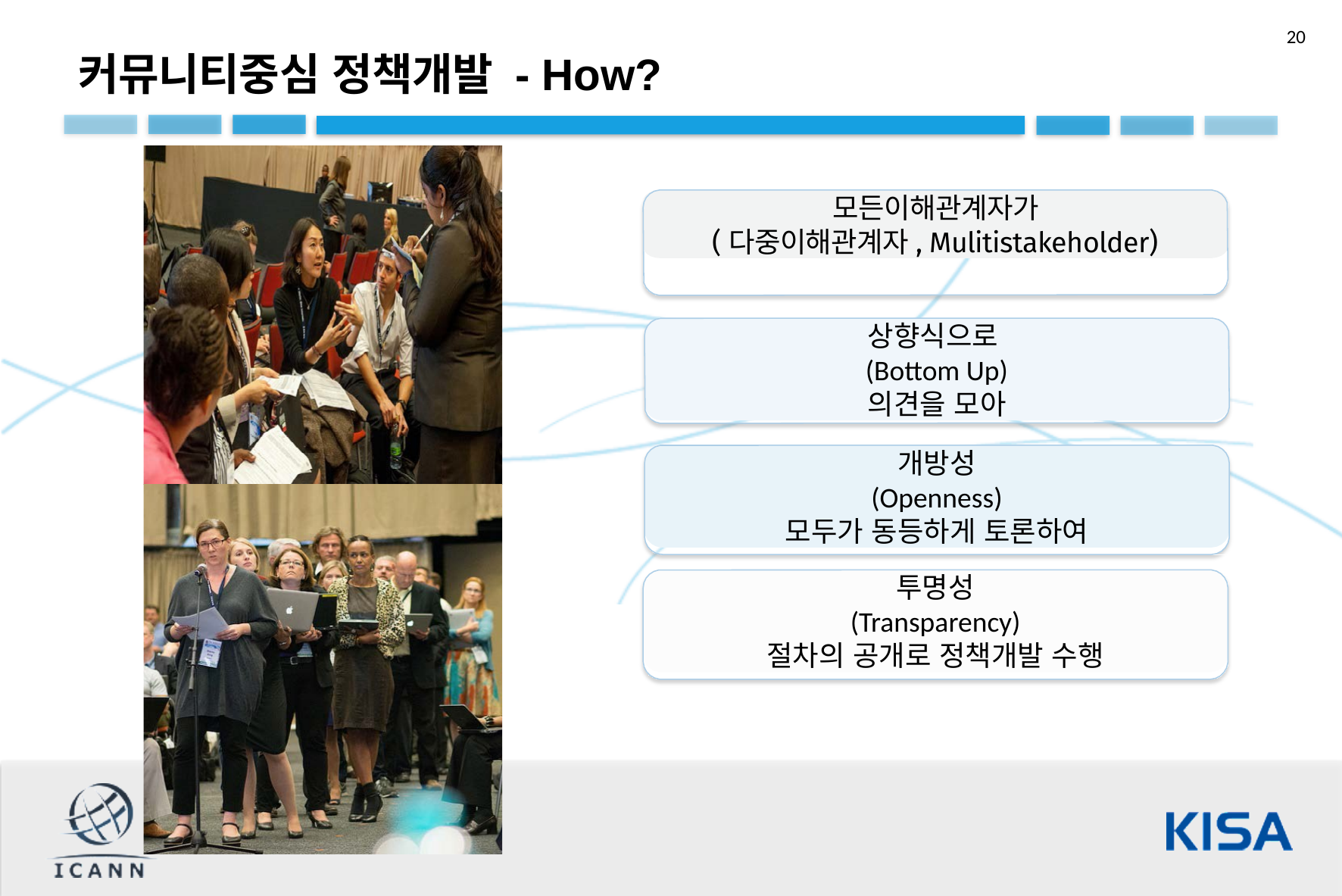

커뮤니티중심 정책개발 - How?

모든이해관계자가
(다중이해관계자, Mulitistakeholder)

상향식으로
(Bottom Up)
의견을 모아

개방성
(Openness)
모두가 동등하게 토론하여

투명성
(Transparency)
절차의 공개로 정책개발 수행